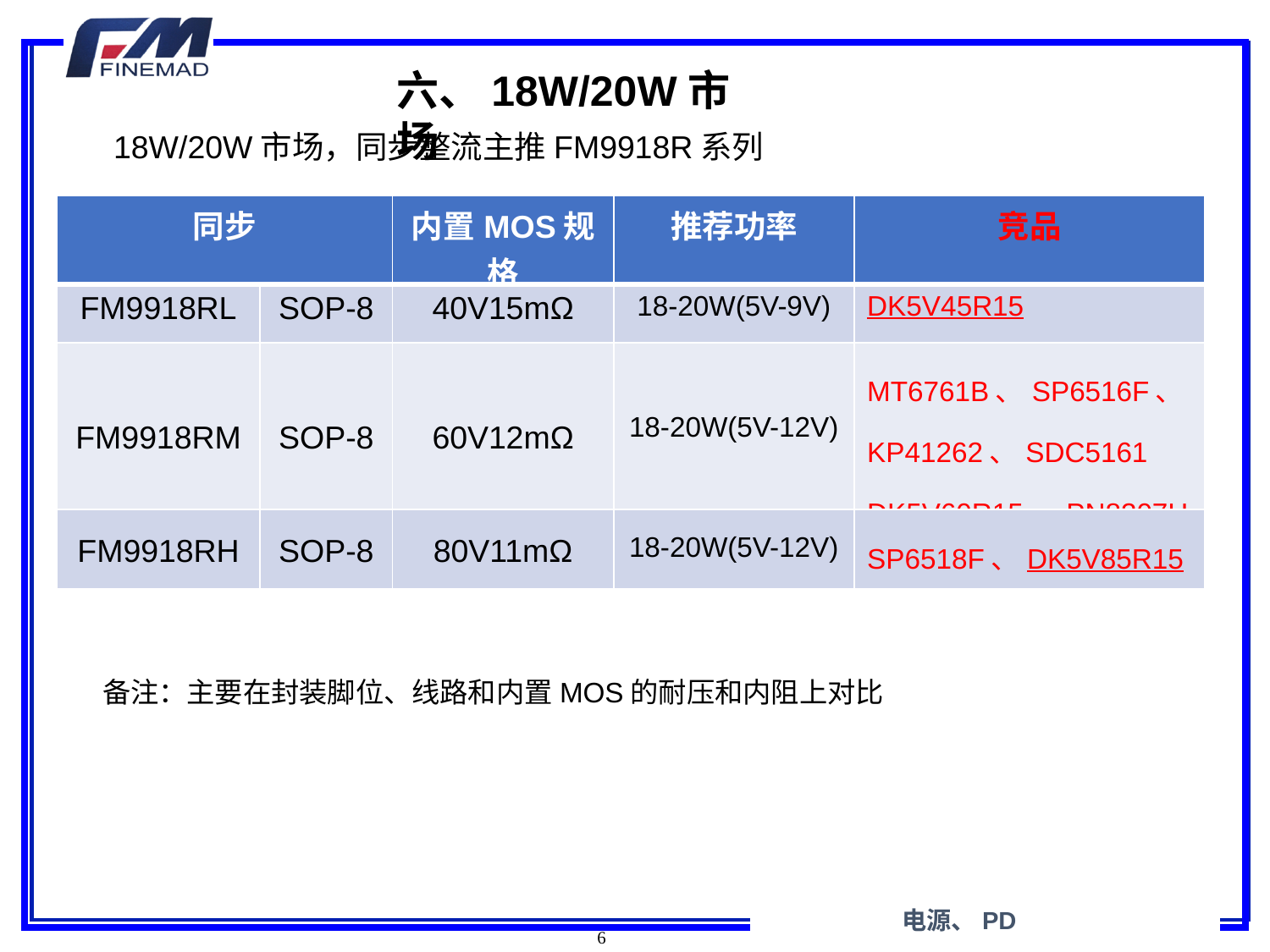

六、18W/20W市场
18W/20W市场，同步整流主推FM9918R系列
| 同步 |  | 内置MOS规格 | 推荐功率 | 竞品 |
| --- | --- | --- | --- | --- |
| FM9918RL | SOP-8 | 40V15mΩ | 18-20W(5V-9V) | DK5V45R15 |
| FM9918RM | SOP-8 | 60V12mΩ | 18-20W(5V-12V) | MT6761B、SP6516F、KP41262、SDC5161 DK5V60R15、PN8307H |
| FM9918RH | SOP-8 | 80V11mΩ | 18-20W(5V-12V) | SP6518F、DK5V85R15 |
备注：主要在封装脚位、线路和内置MOS的耐压和内阻上对比
 电源、PD